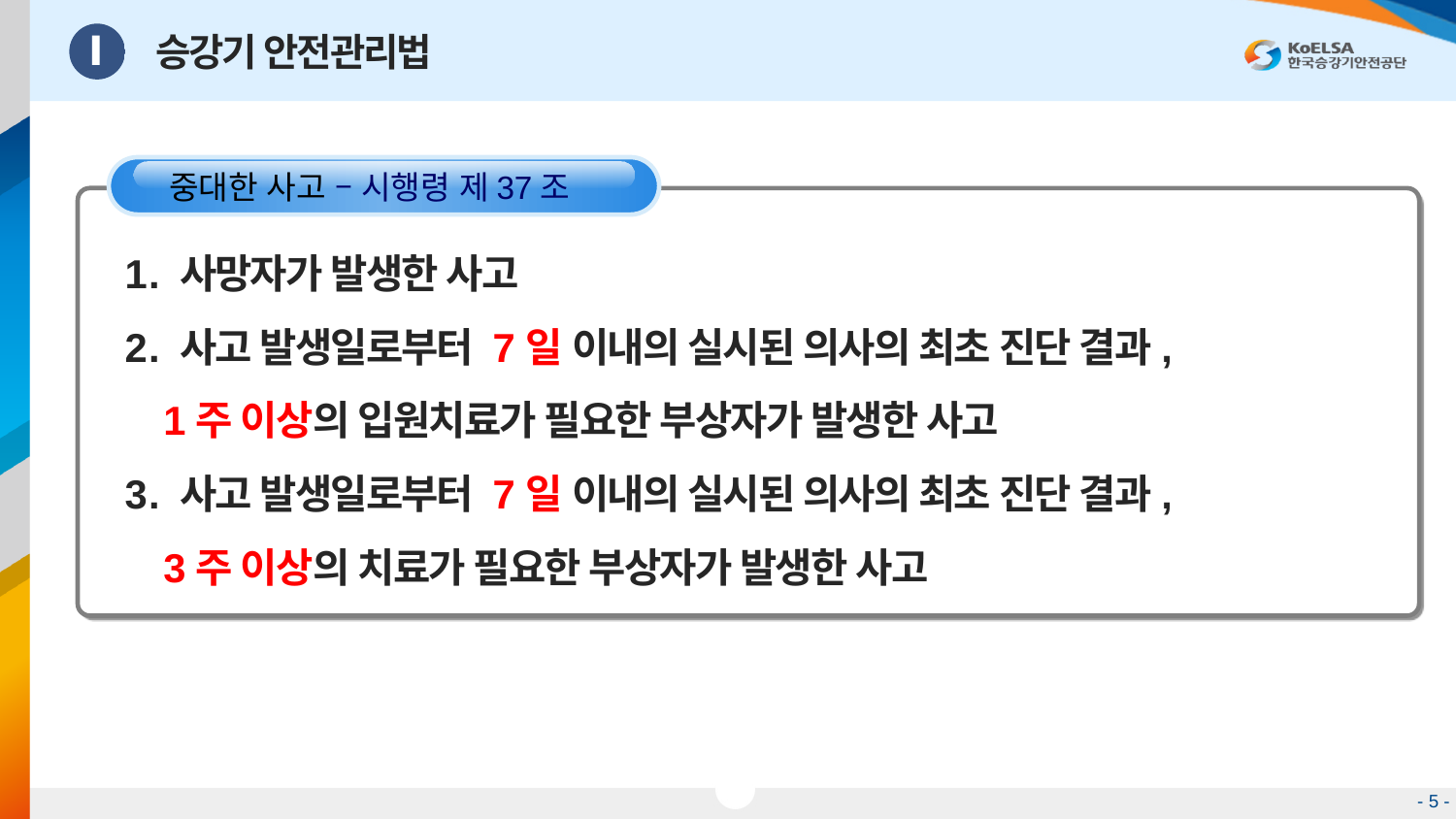

승강기 안전관리법

Ⅰ

중대한 사고 – 시행령 제37조

사망자가 발생한 사고
사고 발생일로부터 7일 이내의 실시된 의사의 최초 진단 결과,
    1주 이상의 입원치료가 필요한 부상자가 발생한 사고
사고 발생일로부터 7일 이내의 실시된 의사의 최초 진단 결과,
    3주 이상의 치료가 필요한 부상자가 발생한 사고